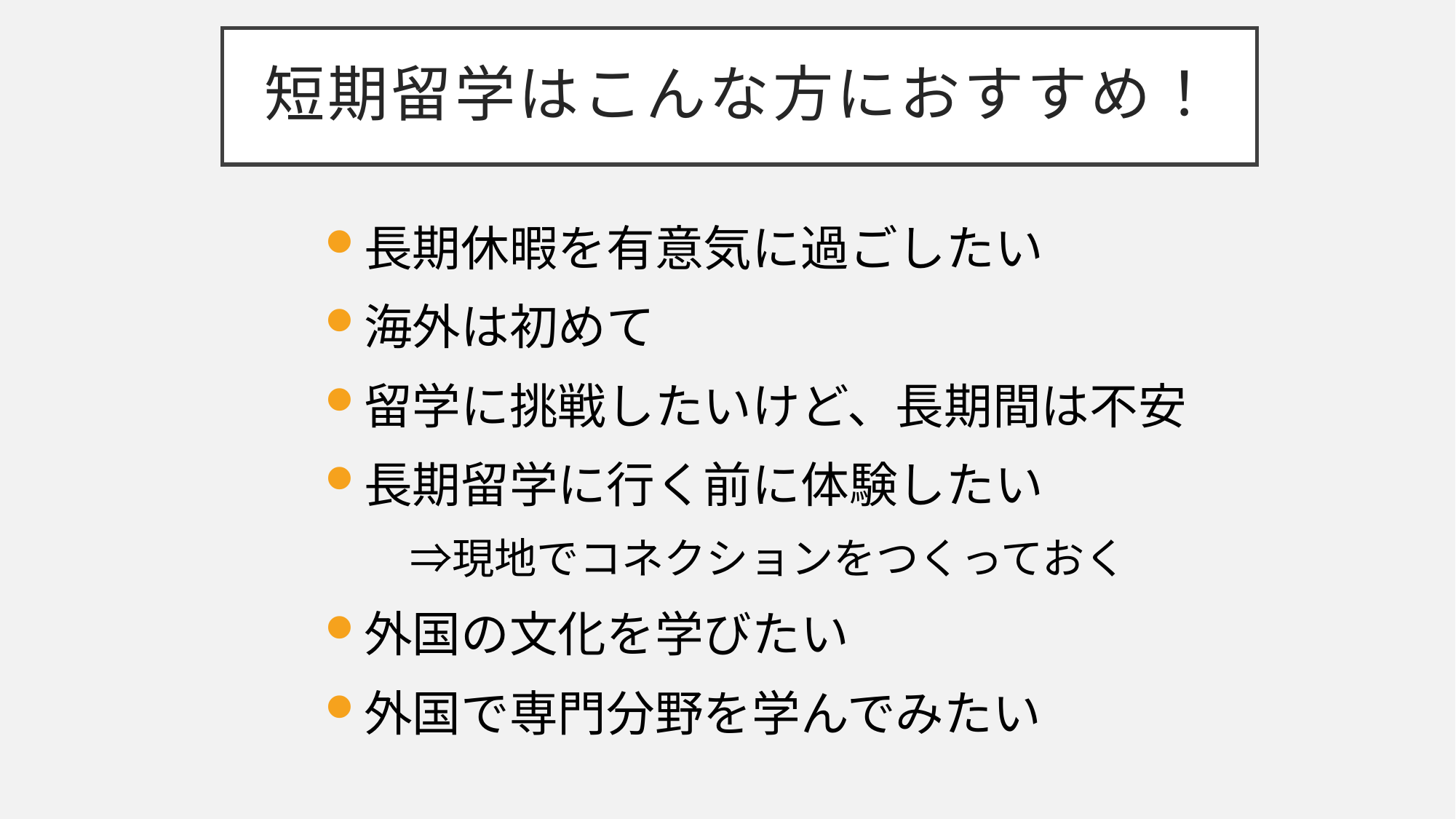

# 短期留学はこんな方におすすめ！
長期休暇を有意気に過ごしたい
海外は初めて
留学に挑戦したいけど、長期間は不安
長期留学に行く前に体験したい
　　⇒現地でコネクションをつくっておく
外国の文化を学びたい
外国で専門分野を学んでみたい